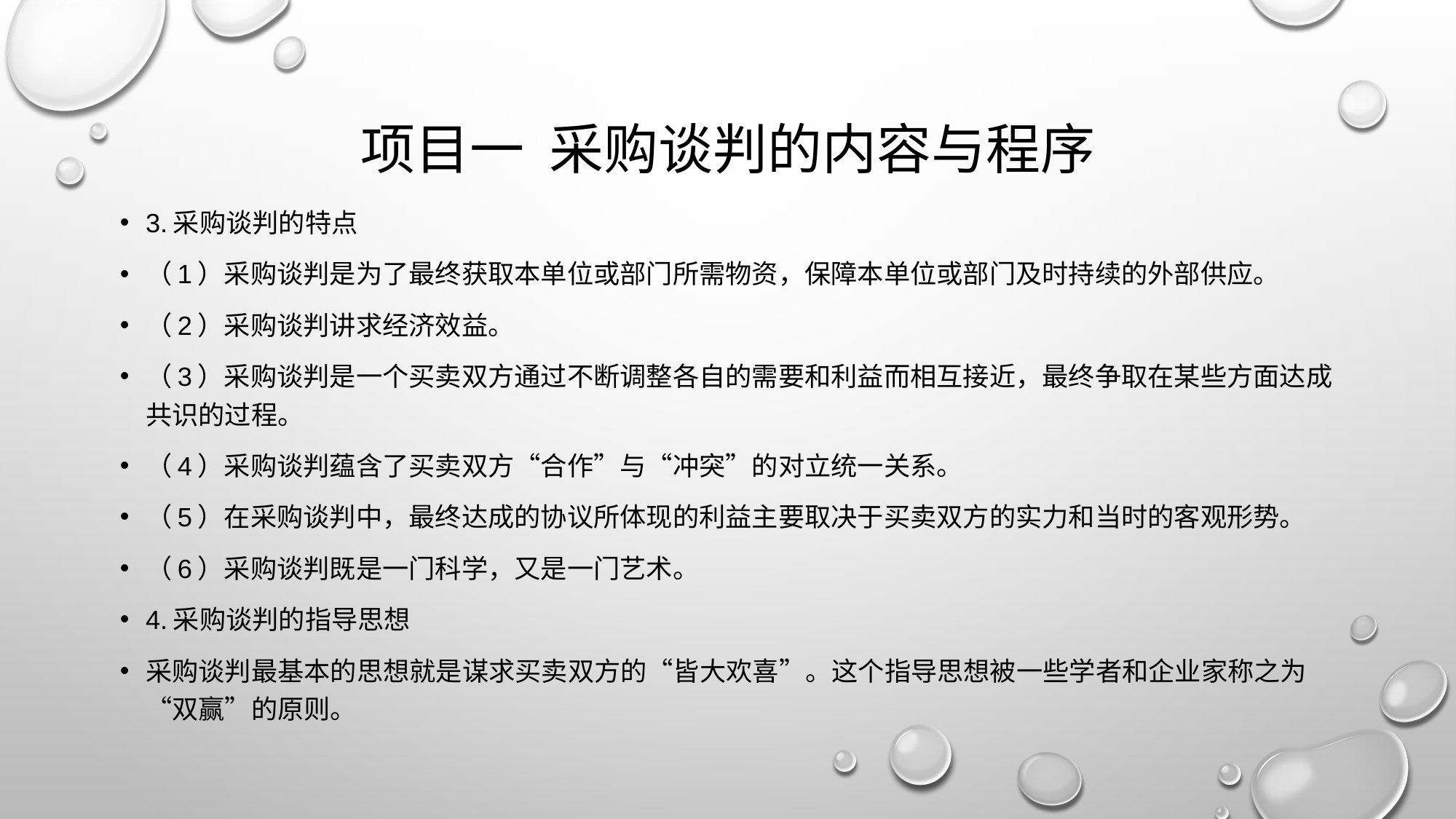

# 项目一  采购谈判的内容与程序
3.采购谈判的特点
（1）采购谈判是为了最终获取本单位或部门所需物资，保障本单位或部门及时持续的外部供应。
（2）采购谈判讲求经济效益。
（3）采购谈判是一个买卖双方通过不断调整各自的需要和利益而相互接近，最终争取在某些方面达成共识的过程。
（4）采购谈判蕴含了买卖双方“合作”与“冲突”的对立统一关系。
（5）在采购谈判中，最终达成的协议所体现的利益主要取决于买卖双方的实力和当时的客观形势。
（6）采购谈判既是一门科学，又是一门艺术。
4.采购谈判的指导思想
采购谈判最基本的思想就是谋求买卖双方的“皆大欢喜”。这个指导思想被一些学者和企业家称之为“双赢”的原则。